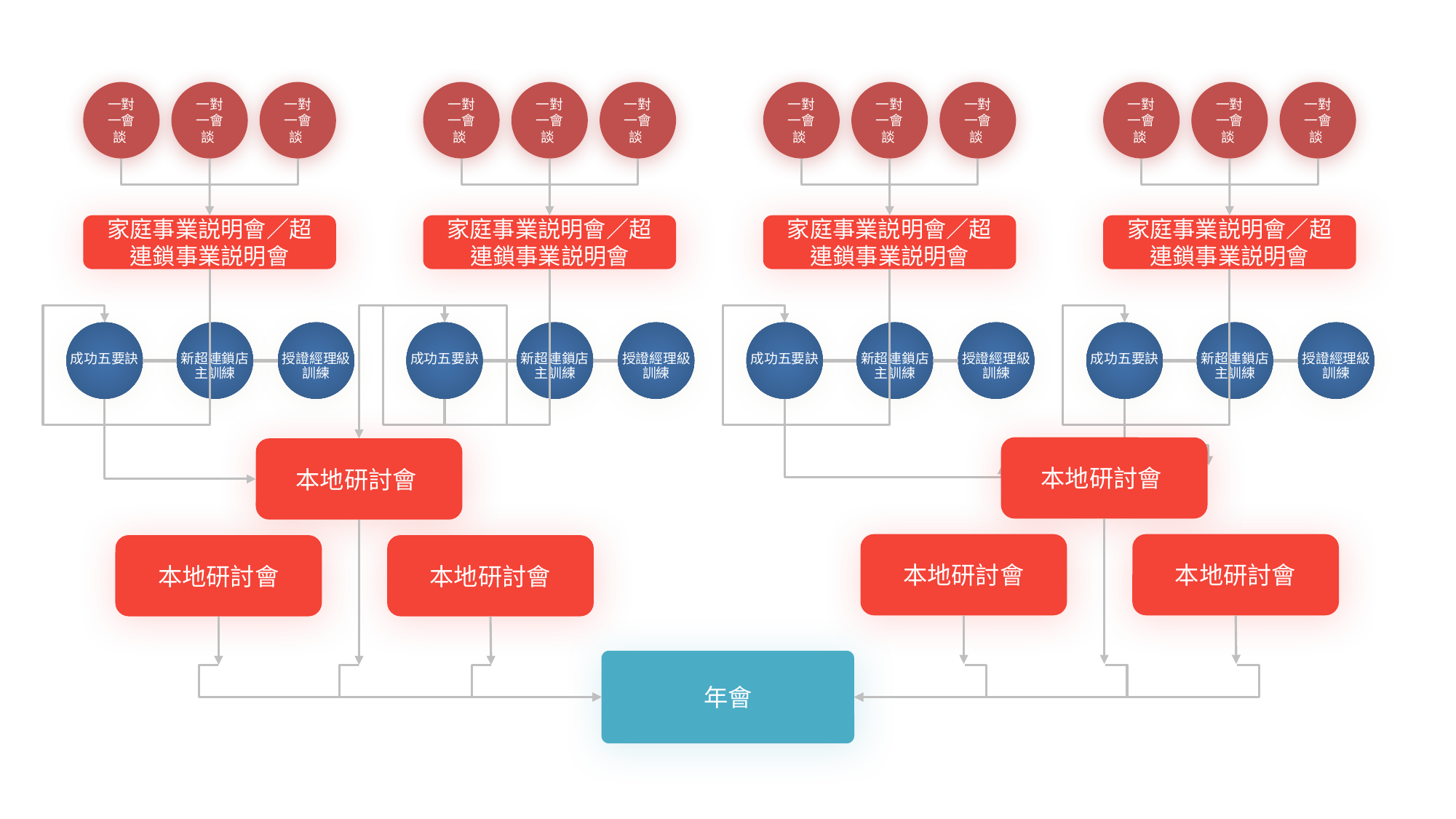

一對一會談
一對一會談
一對一會談
家庭事業説明會／超連鎖事業説明會

成功五要訣

新超連鎖店主訓練

授證經理級訓練
一對一會談
一對一會談
一對一會談
家庭事業説明會／超連鎖事業説明會

成功五要訣

新超連鎖店主訓練

授證經理級訓練
一對一會談
一對一會談
一對一會談
家庭事業説明會／超連鎖事業説明會

成功五要訣

新超連鎖店主訓練

授證經理級訓練
一對一會談
一對一會談
一對一會談
家庭事業説明會／超連鎖事業説明會

成功五要訣

新超連鎖店主訓練

授證經理級訓練
本地研討會
本地研討會
本地研討會
本地研討會
本地研討會
本地研討會
年會